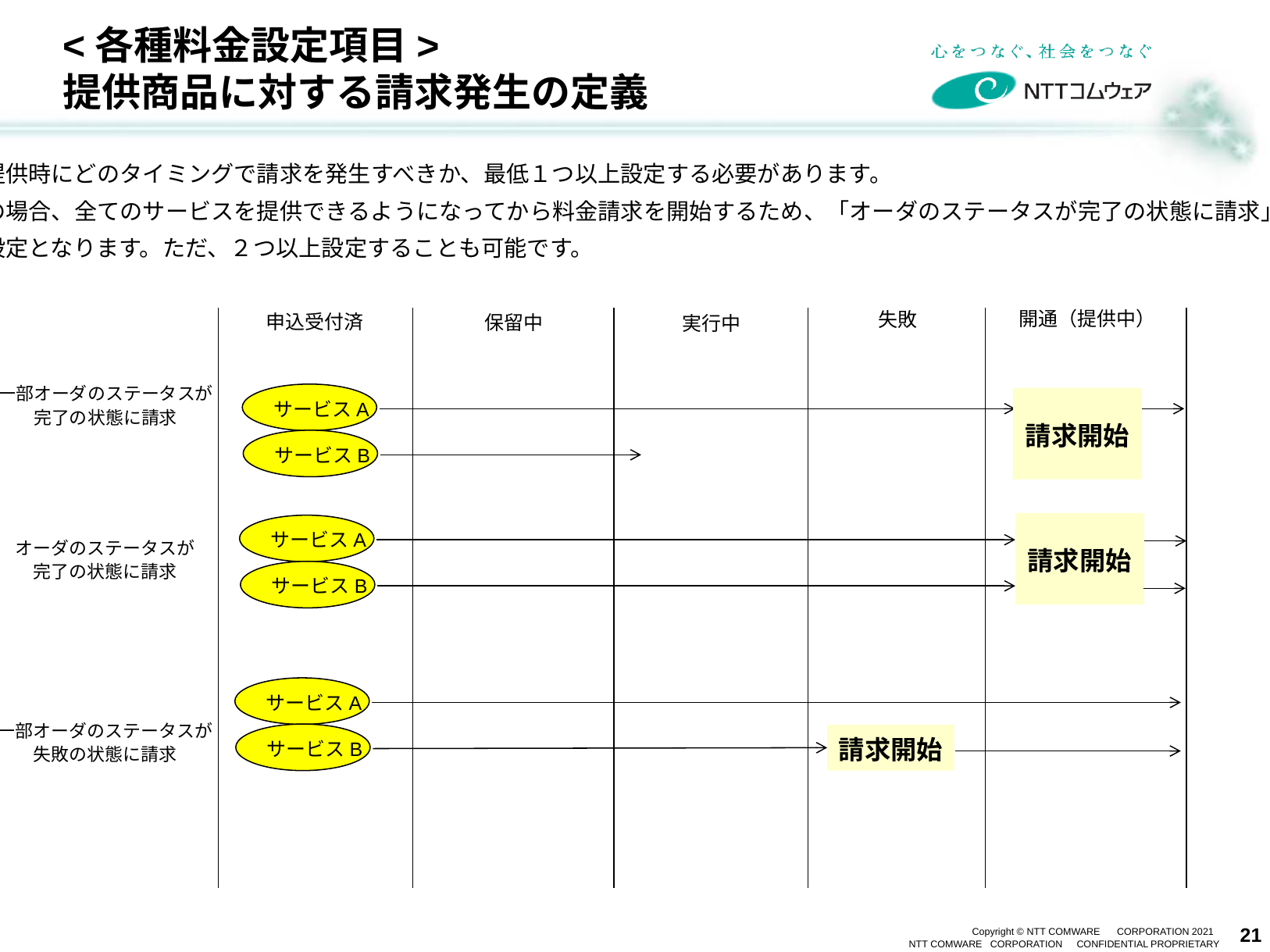

# <各種料金設定項目> 提供商品に対する請求発生の定義
商品提供時にどのタイミングで請求を発生すべきか、最低１つ以上設定する必要があります。
大抵の場合、全てのサービスを提供できるようになってから料金請求を開始するため、「オーダのステータスが完了の状態に請求」の
１つ設定となります。ただ、２つ以上設定することも可能です。
開通（提供中）
失敗
申込受付済
保留中
実行中
一部オーダのステータスが
完了の状態に請求
サービスA
請求開始
サービスB
請求開始
サービスA
オーダのステータスが
完了の状態に請求
サービスB
サービスA
一部オーダのステータスが
失敗の状態に請求
サービスB
請求開始